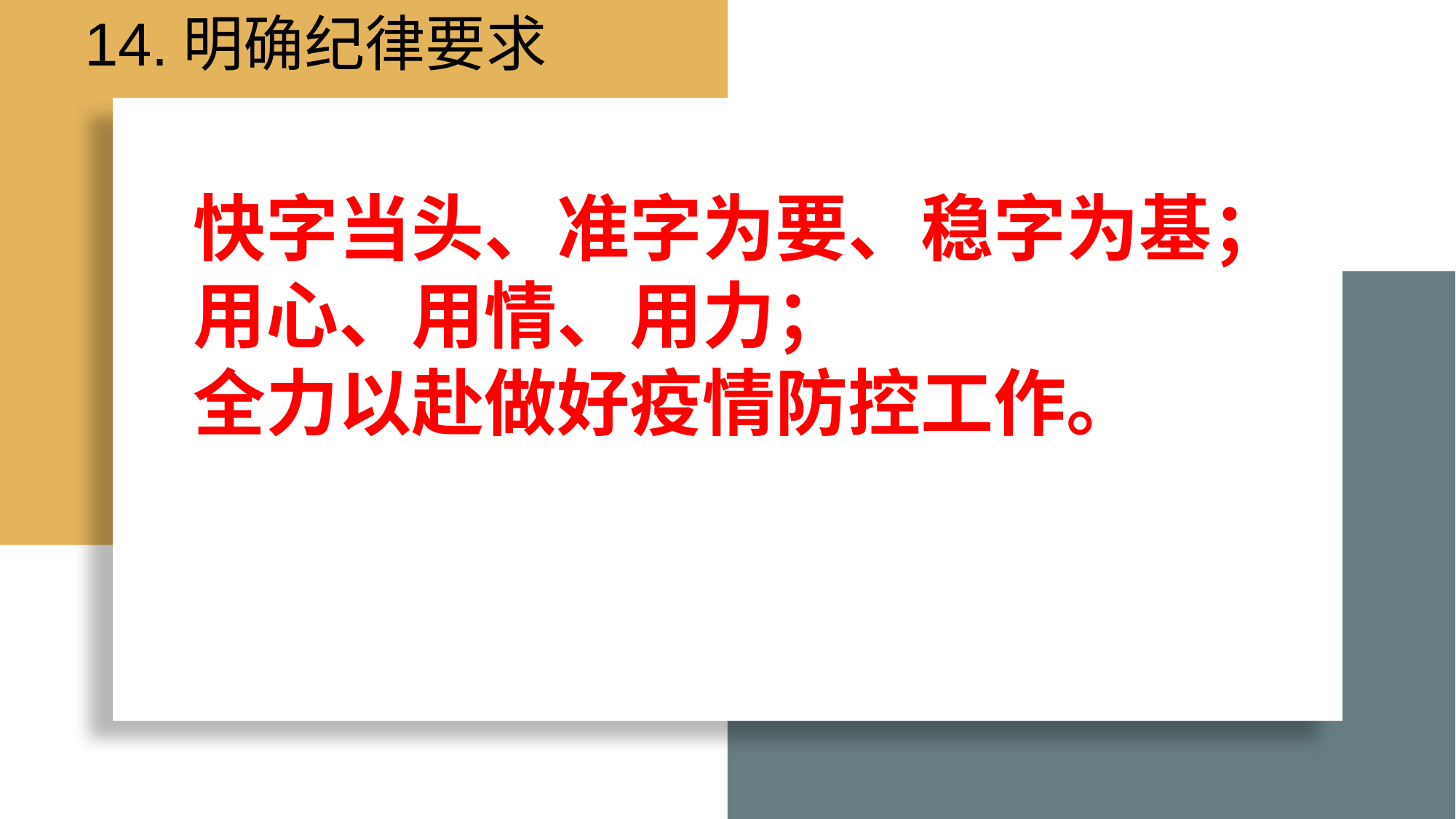

14.明确纪律要求

快字当头、准字为要、稳字为基；
用心、用情、用力；
全力以赴做好疫情防控工作。